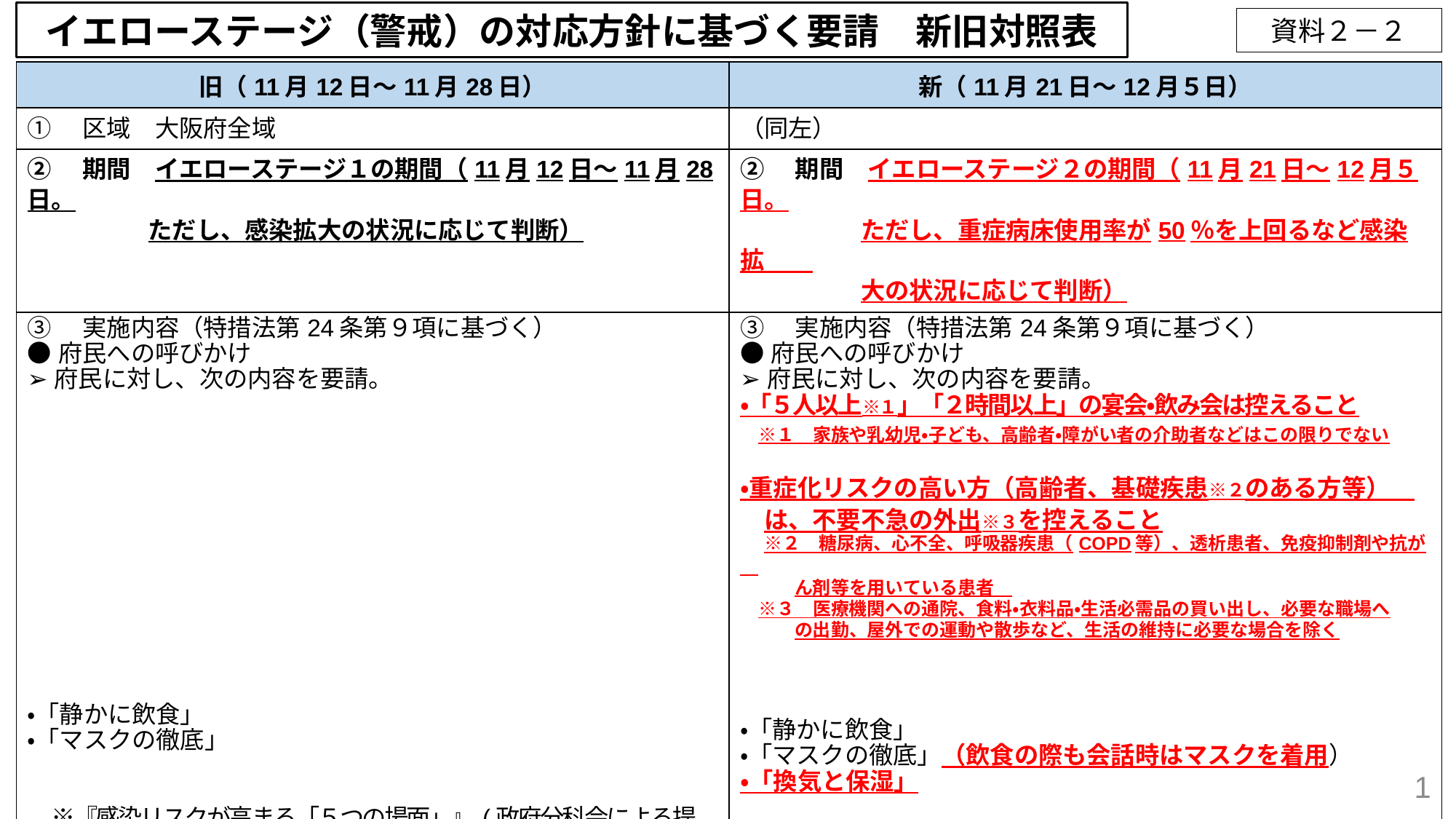

イエローステージ（警戒）の対応方針に基づく要請　新旧対照表
資料２－２
| 旧（11月12日～11月28日） | 新（11月21日～12月５日） |
| --- | --- |
| ①　区域　大阪府全域 | （同左） |
| ②　期間　イエローステージ１の期間（11月12日～11月28日。 　　　　　ただし、感染拡大の状況に応じて判断） | ②　期間　イエローステージ２の期間（11月21日～12月５日。 　　　　　ただし、重症病床使用率が50％を上回るなど感染拡　　 　　　　　大の状況に応じて判断） |
| ③　実施内容（特措法第24条第９項に基づく） ●府民への呼びかけ ➢府民に対し、次の内容を要請。 ・「静かに飲食」 ・「マスクの徹底」 　※『感染リスクが高まる「５つの場面」』(政府分科会による提言) 　　では特に徹底すること | ③　実施内容（特措法第24条第９項に基づく） ●府民への呼びかけ ➢府民に対し、次の内容を要請。 ・「５人以上※１」「２時間以上」の宴会・飲み会は控えること 　※１　家族や乳幼児・子ども、高齢者・障がい者の介助者などはこの限りでない ・重症化リスクの高い方（高齢者、基礎疾患※２のある方等）　 　は、不要不急の外出※３を控えること 　※２　糖尿病、心不全、呼吸器疾患（COPD等）、透析患者、免疫抑制剤や抗が　 　　　ん剤等を用いている患者　 　※３　医療機関への通院、食料・衣料品・生活必需品の買い出し、必要な職場へ 　　　の出勤、屋外での運動や散歩など、生活の維持に必要な場合を除く ・「静かに飲食」 ・「マスクの徹底」（飲食の際も会話時はマスクを着用） ・「換気と保湿」 （削除） |
1